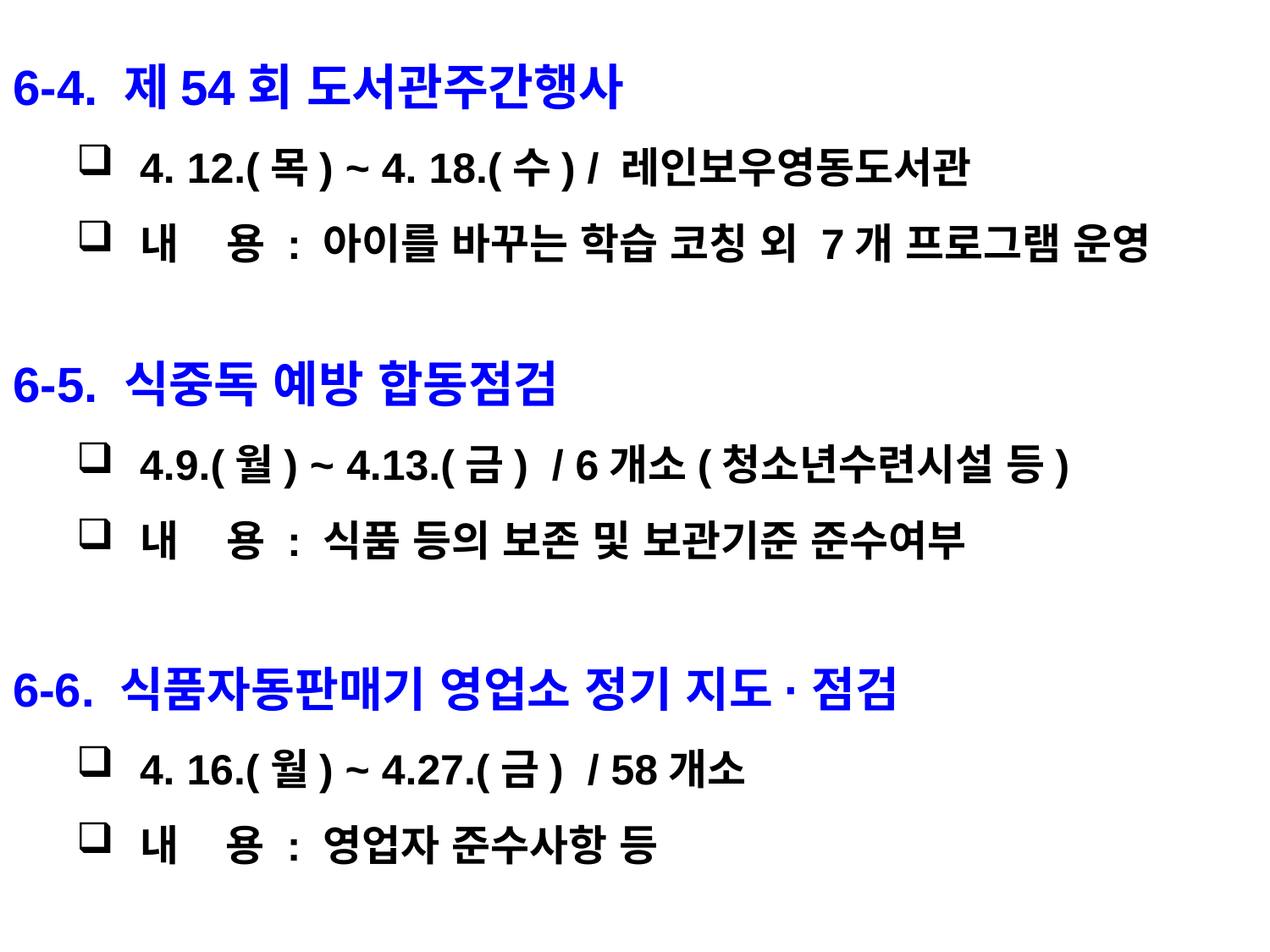

6-4. 제54회 도서관주간행사
4. 12.(목) ~ 4. 18.(수) / 레인보우영동도서관
내    용 : 아이를 바꾸는 학습 코칭 외 7개 프로그램 운영
6-5. 식중독 예방 합동점검
4.9.(월) ~ 4.13.(금)  / 6개소(청소년수련시설 등)
내    용 : 식품 등의 보존 및 보관기준 준수여부
6-6. 식품자동판매기 영업소 정기 지도·점검
4. 16.(월) ~ 4.27.(금)  / 58개소
내    용 : 영업자 준수사항 등